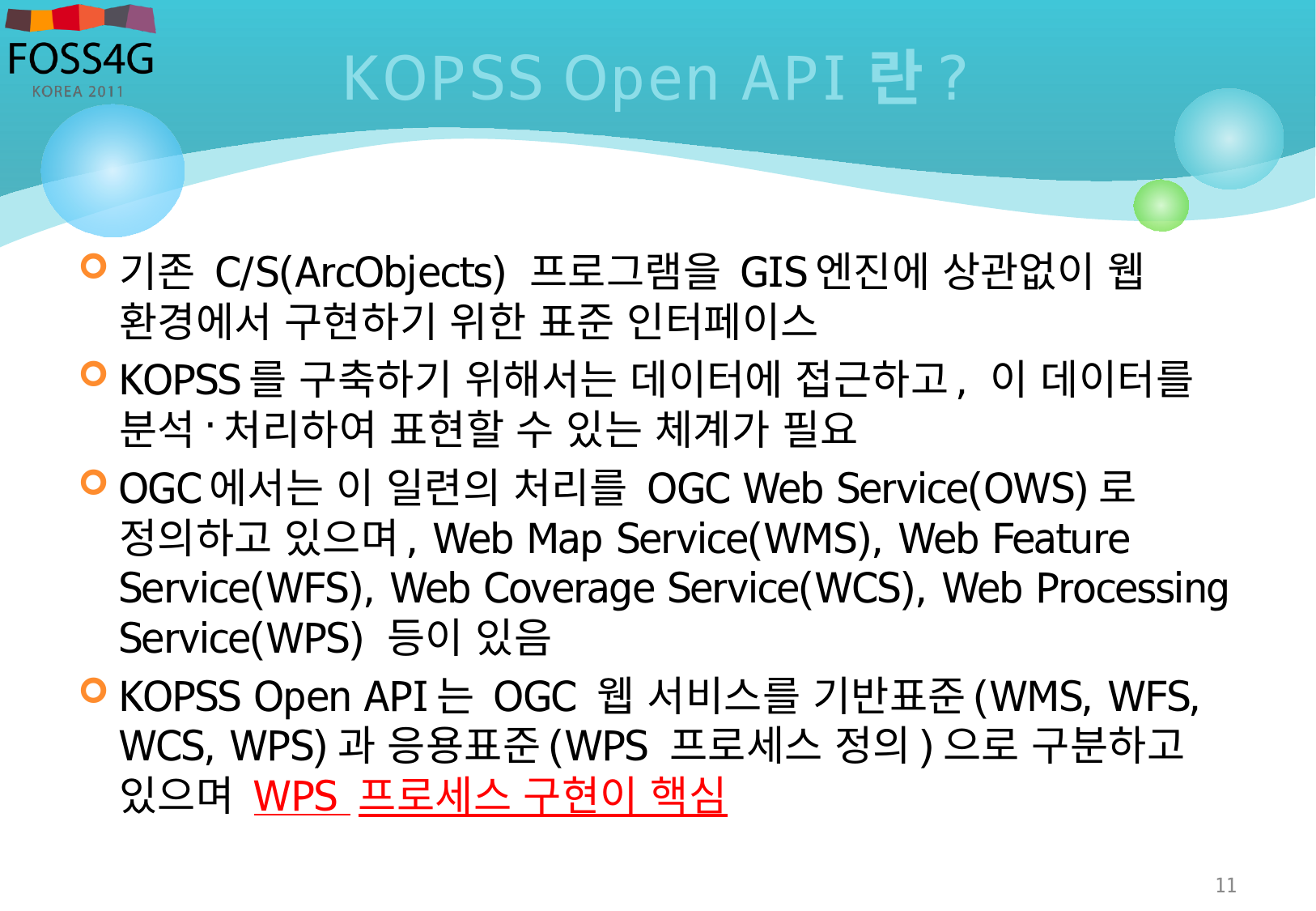

# KOPSS Open API란?
기존 C/S(ArcObjects) 프로그램을 GIS엔진에 상관없이 웹 환경에서 구현하기 위한 표준 인터페이스
KOPSS를 구축하기 위해서는 데이터에 접근하고, 이 데이터를 분석·처리하여 표현할 수 있는 체계가 필요
OGC에서는 이 일련의 처리를 OGC Web Service(OWS)로 정의하고 있으며, Web Map Service(WMS), Web Feature Service(WFS), Web Coverage Service(WCS), Web Processing Service(WPS) 등이 있음
KOPSS Open API는 OGC 웹 서비스를 기반표준(WMS, WFS, WCS, WPS)과 응용표준(WPS 프로세스 정의)으로 구분하고 있으며 WPS 프로세스 구현이 핵심
11